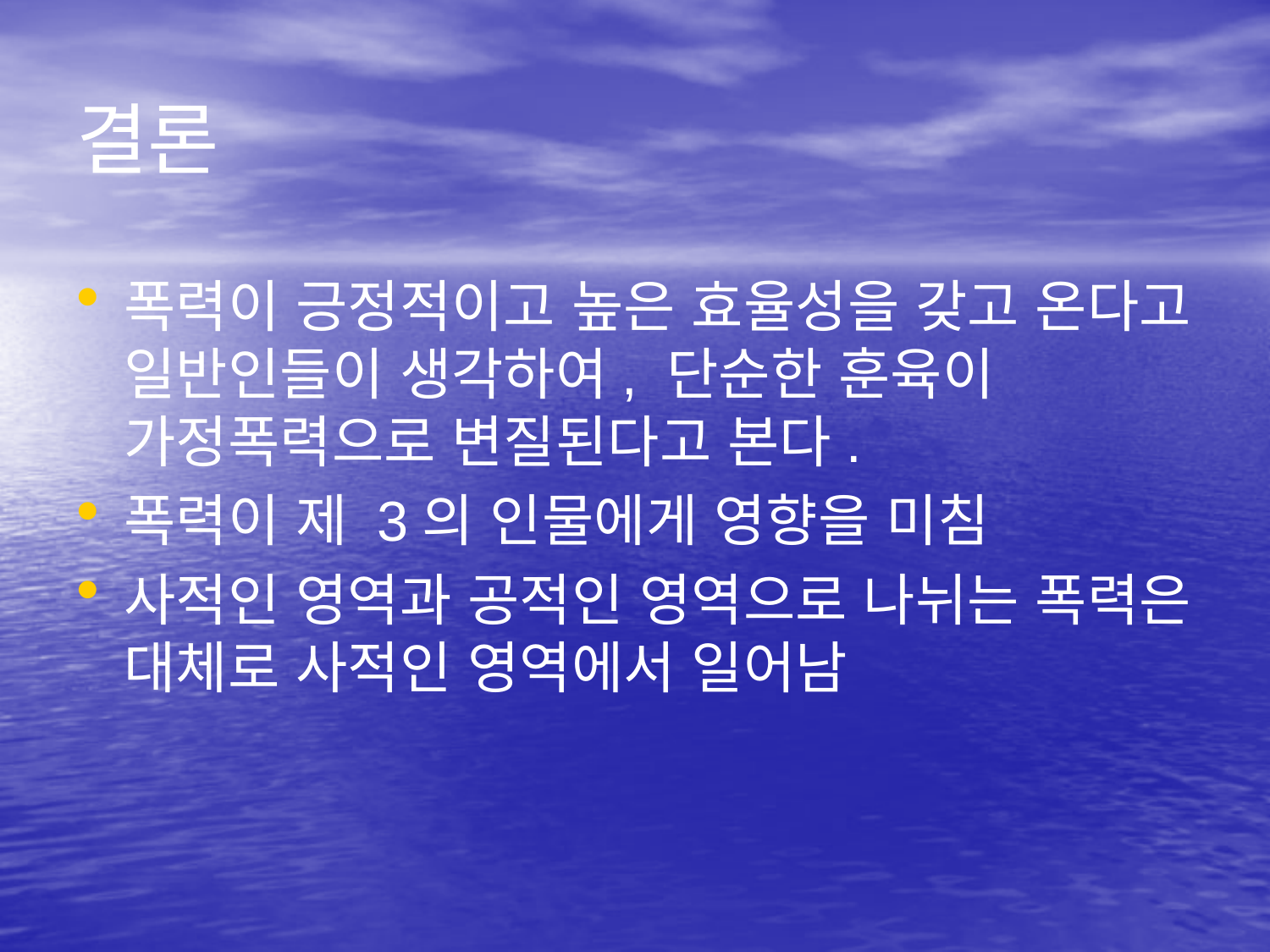

# 결론
폭력이 긍정적이고 높은 효율성을 갖고 온다고 일반인들이 생각하여, 단순한 훈육이 가정폭력으로 변질된다고 본다.
폭력이 제 3의 인물에게 영향을 미침
사적인 영역과 공적인 영역으로 나뉘는 폭력은 대체로 사적인 영역에서 일어남